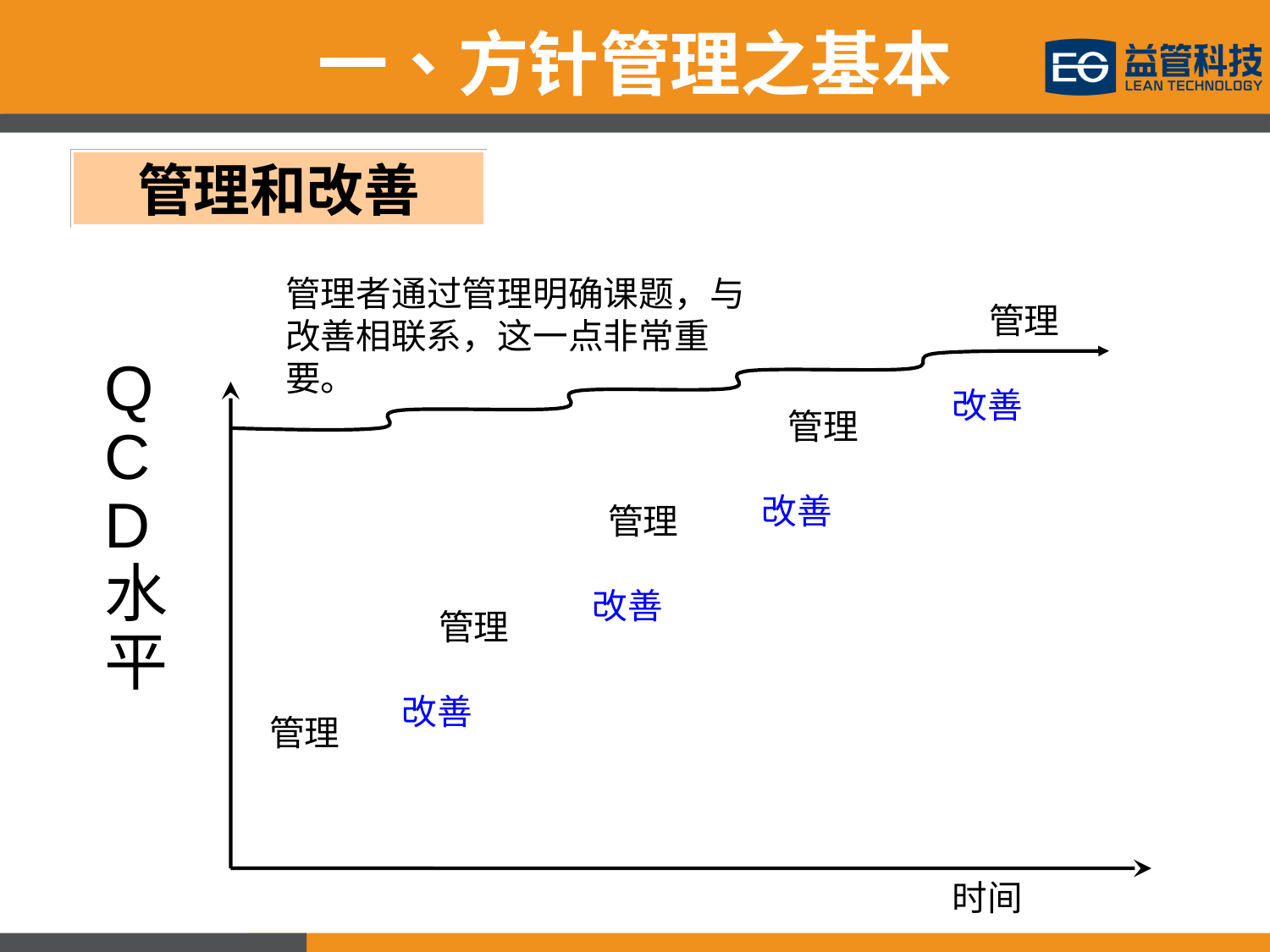

一、方针管理之基本
管理和改善
管理者通过管理明确课题，与改善相联系，这一点非常重要。
QCD水平

时间
管理
改善
管理
改善
管理
改善
管理
改善
管理